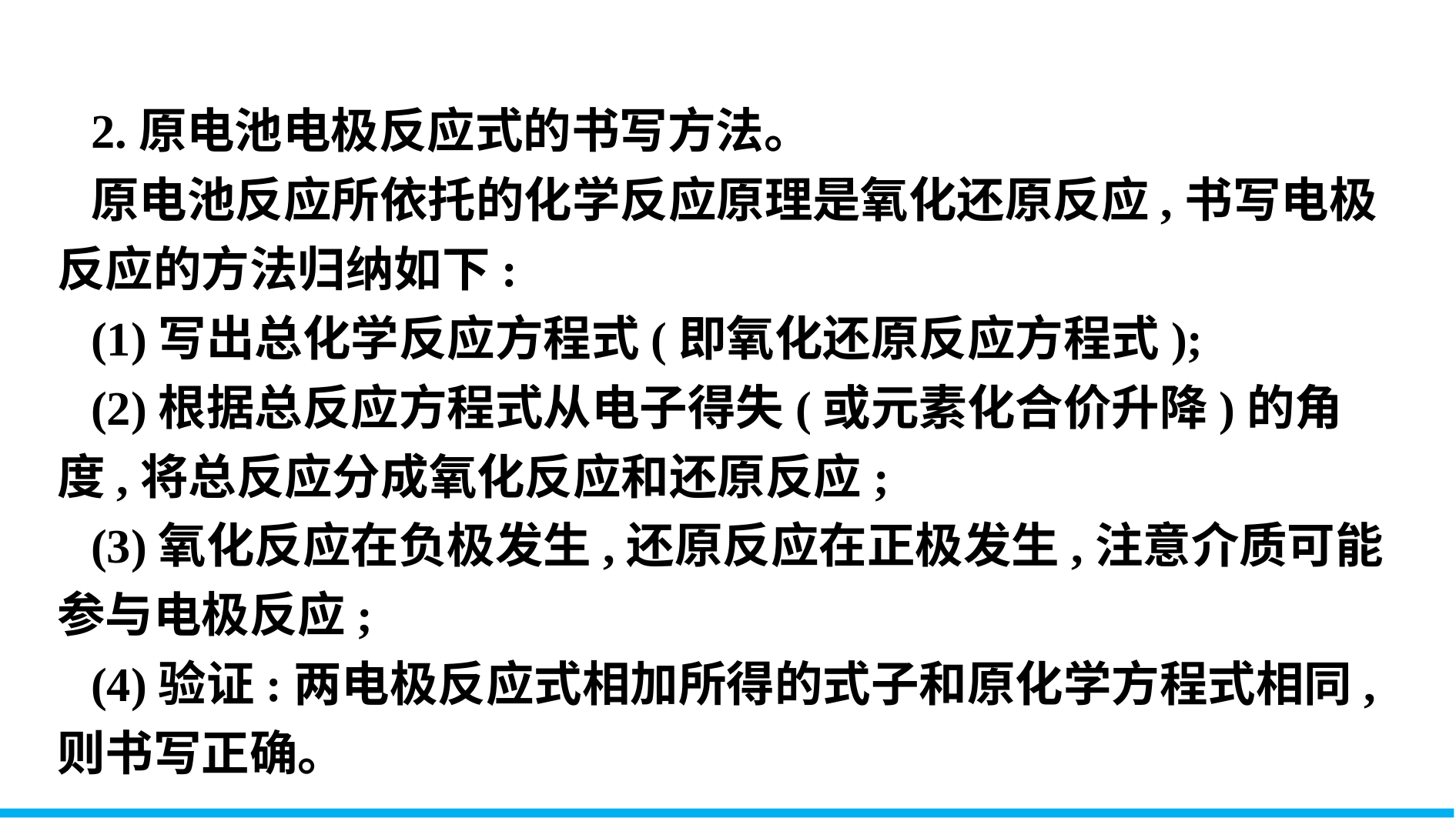

2.原电池电极反应式的书写方法。
原电池反应所依托的化学反应原理是氧化还原反应,书写电极反应的方法归纳如下:
(1)写出总化学反应方程式(即氧化还原反应方程式);
(2)根据总反应方程式从电子得失(或元素化合价升降)的角度,将总反应分成氧化反应和还原反应;
(3)氧化反应在负极发生,还原反应在正极发生,注意介质可能参与电极反应;
(4)验证:两电极反应式相加所得的式子和原化学方程式相同,则书写正确。